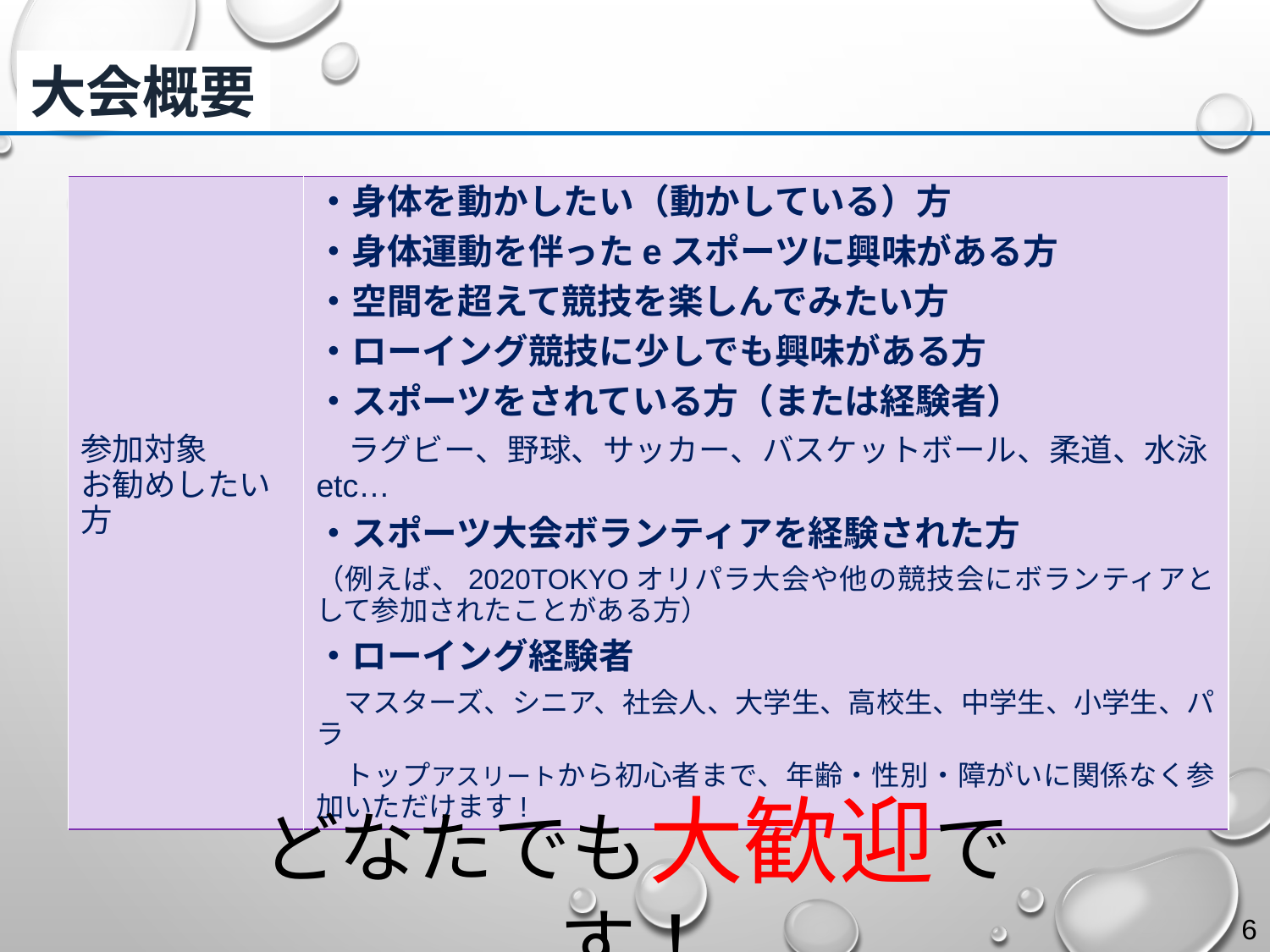

大会概要
| 参加対象 お勧めしたい方 | ・身体を動かしたい（動かしている）方 ・身体運動を伴ったeスポーツに興味がある方 ・空間を超えて競技を楽しんでみたい方 ・ローイング競技に少しでも興味がある方 ・スポーツをされている方（または経験者） 　ラグビー、野球、サッカー、バスケットボール、柔道、水泳etc…　 ・スポーツ大会ボランティアを経験された方 （例えば、2020TOKYOオリパラ大会や他の競技会にボランティアとして参加されたことがある方） ・ローイング経験者 　マスターズ、シニア、社会人、大学生、高校生、中学生、小学生、パラ 　トップアスリートから初心者まで、年齢・性別・障がいに関係なく参加いただけます! |
| --- | --- |
どなたでも大歓迎です！
6